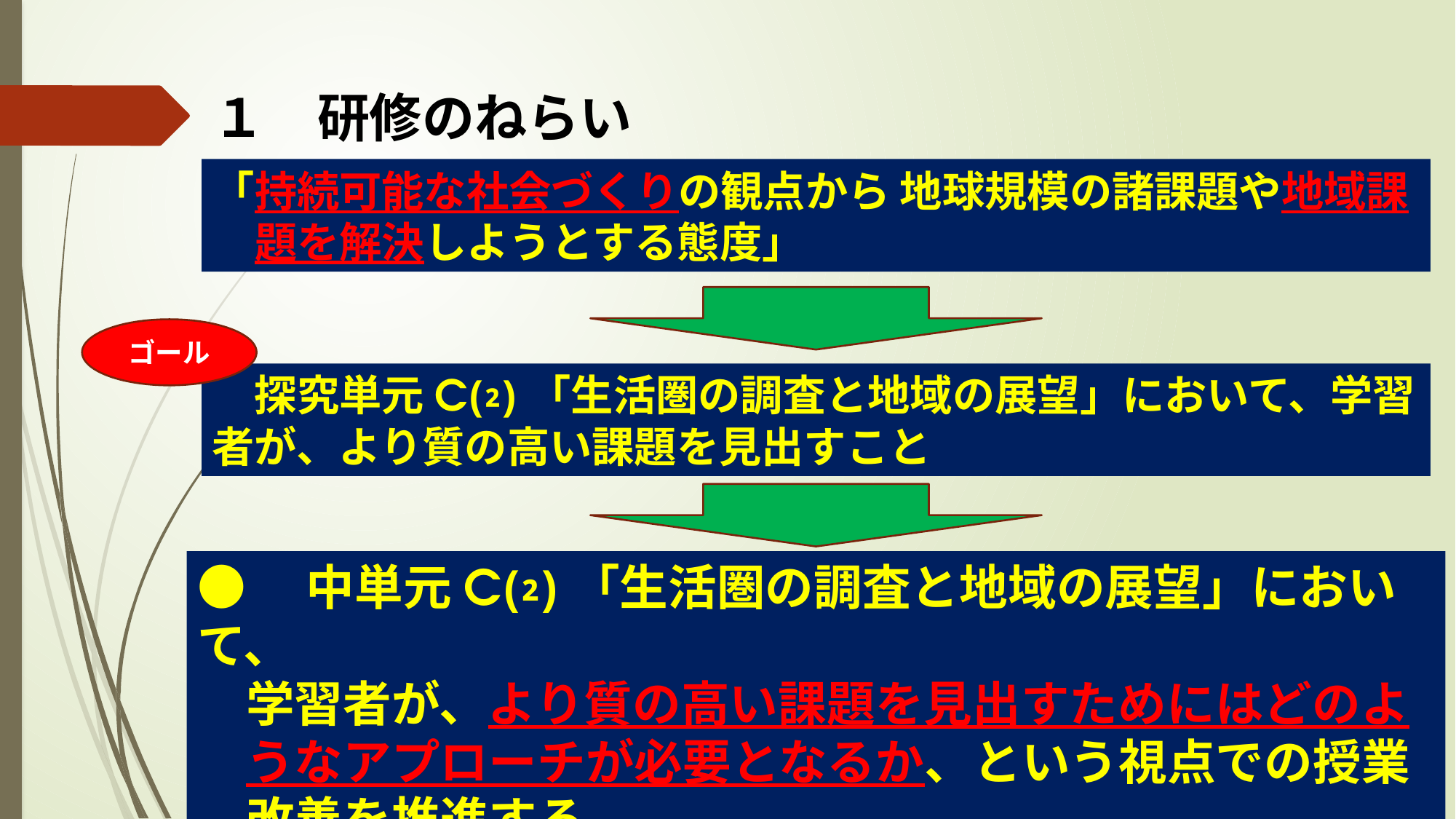

# １　研修のねらい
「持続可能な社会づくりの観点から 地球規模の諸課題や地域課
　題を解決しようとする態度」

ゴール
　探究単元C⑵「生活圏の調査と地域の展望」において、学習者が、より質の高い課題を見出すこと

●　中単元C⑵「生活圏の調査と地域の展望」において、
　学習者が、より質の高い課題を見出すためにはどのよ
　うなアプローチが必要となるか、という視点での授業
　改善を推進する。